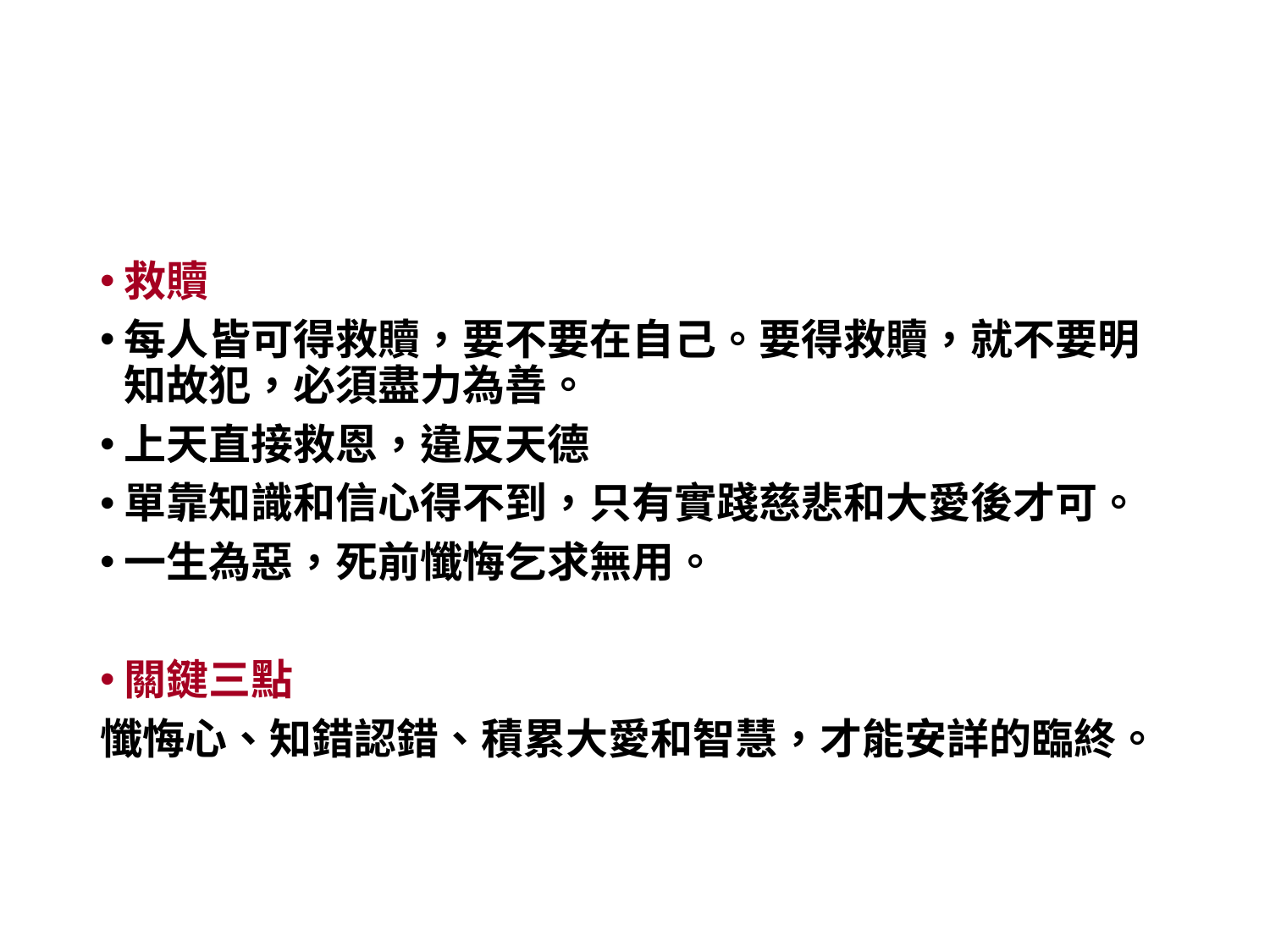

#
救贖
每人皆可得救贖，要不要在自己。要得救贖，就不要明知故犯，必須盡力為善。
上天直接救恩，違反天德
單靠知識和信心得不到，只有實踐慈悲和大愛後才可。
一生為惡，死前懺悔乞求無用。

關鍵三點
懺悔心、知錯認錯、積累大愛和智慧，才能安詳的臨終。